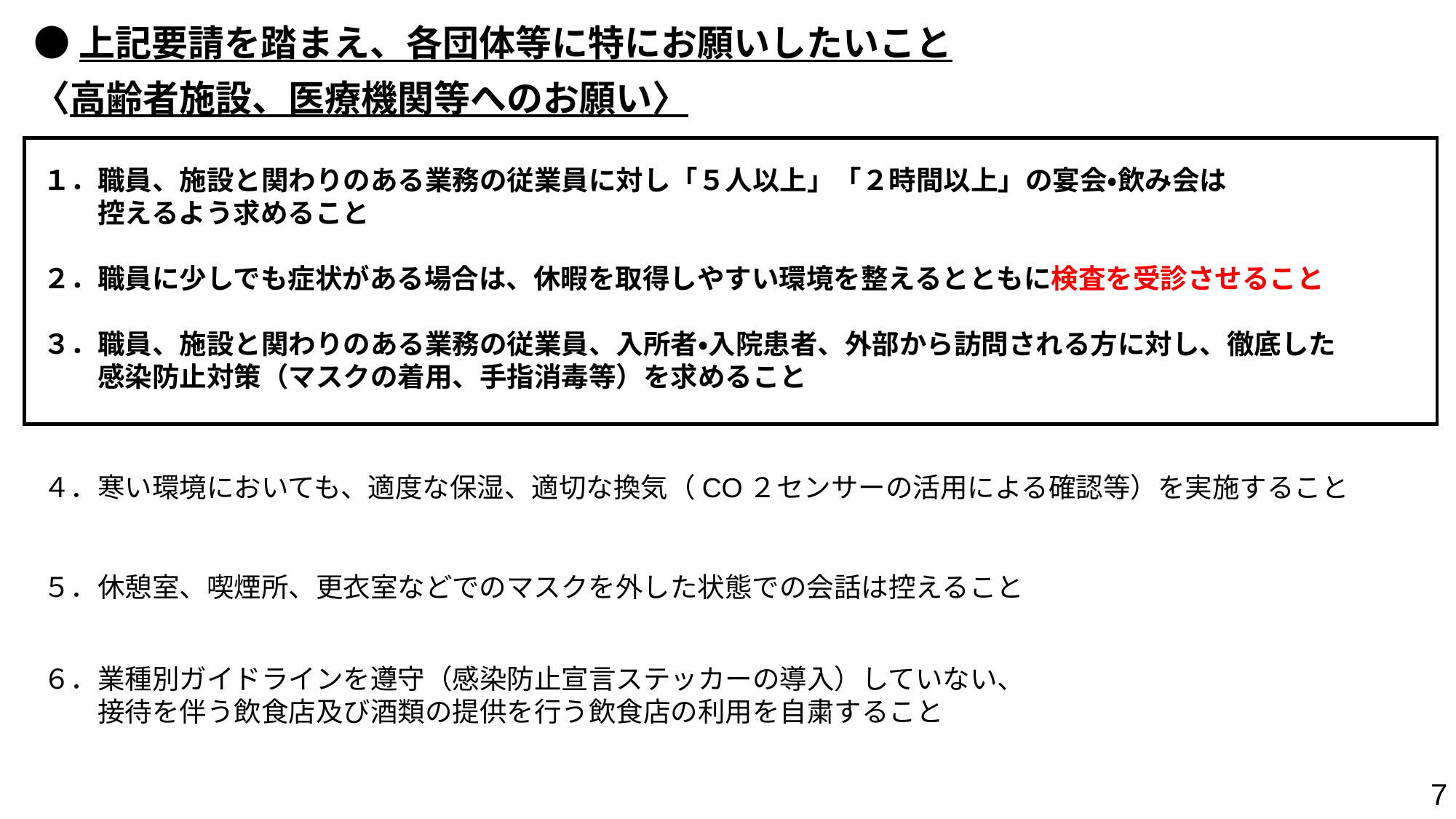

●上記要請を踏まえ、各団体等に特にお願いしたいこと
〈高齢者施設、医療機関等へのお願い〉

１．職員、施設と関わりのある業務の従業員に対し「５人以上」「２時間以上」の宴会・飲み会は
　　控えるよう求めること

２．職員に少しでも症状がある場合は、休暇を取得しやすい環境を整えるとともに検査を受診させること

３．職員、施設と関わりのある業務の従業員、入所者・入院患者、外部から訪問される方に対し、徹底した
　　感染防止対策（マスクの着用、手指消毒等）を求めること

４．寒い環境においても、適度な保湿、適切な換気（CO２センサーの活用による確認等）を実施すること
５．休憩室、喫煙所、更衣室などでのマスクを外した状態での会話は控えること
６．業種別ガイドラインを遵守（感染防止宣言ステッカーの導入）していない、
　　接待を伴う飲食店及び酒類の提供を行う飲食店の利用を自粛すること
7